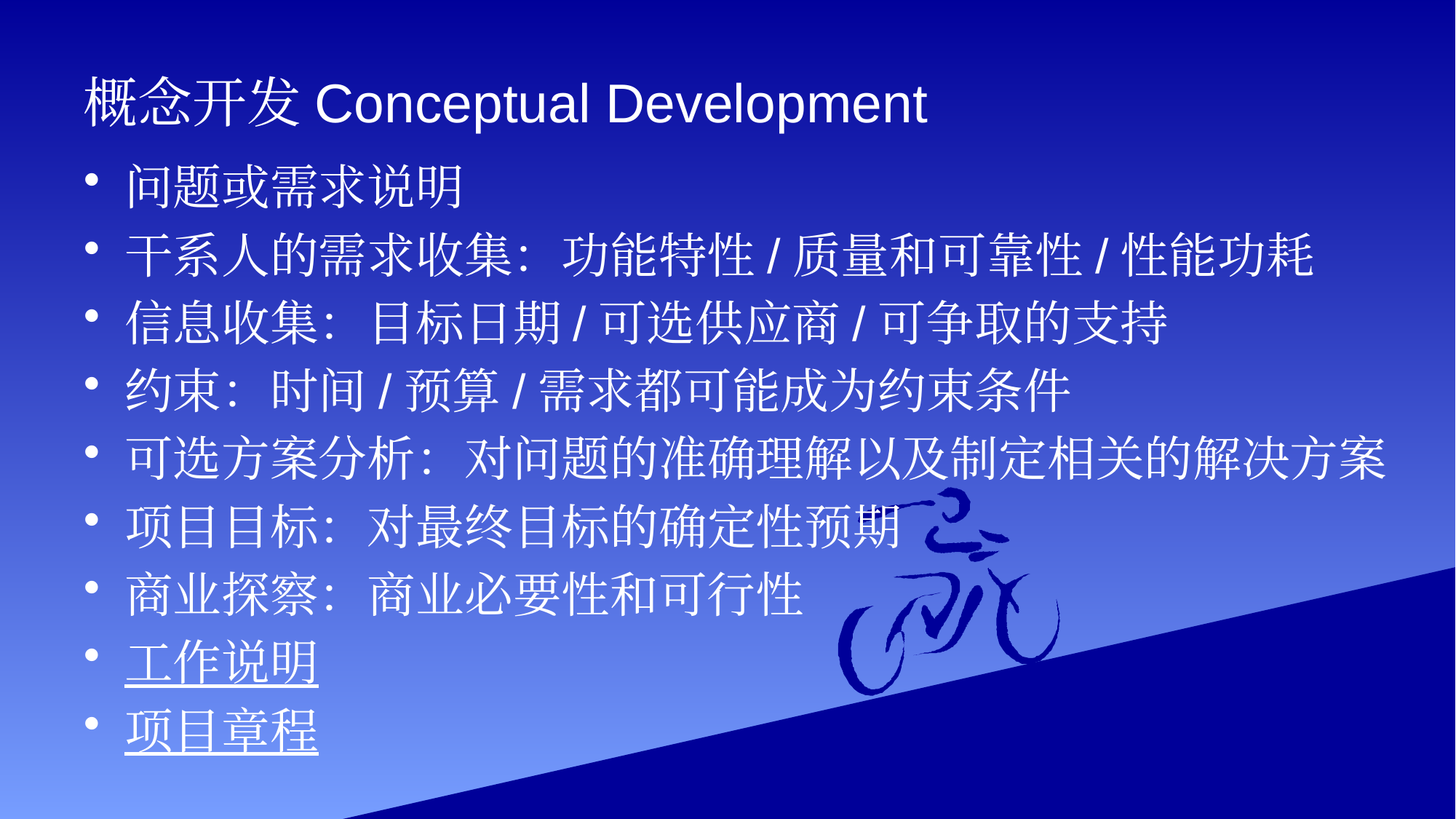

# 概念开发Conceptual Development
问题或需求说明
干系人的需求收集：功能特性/质量和可靠性/性能功耗
信息收集：目标日期/可选供应商/可争取的支持
约束：时间/预算/需求都可能成为约束条件
可选方案分析：对问题的准确理解以及制定相关的解决方案
项目目标：对最终目标的确定性预期
商业探察：商业必要性和可行性
工作说明
项目章程